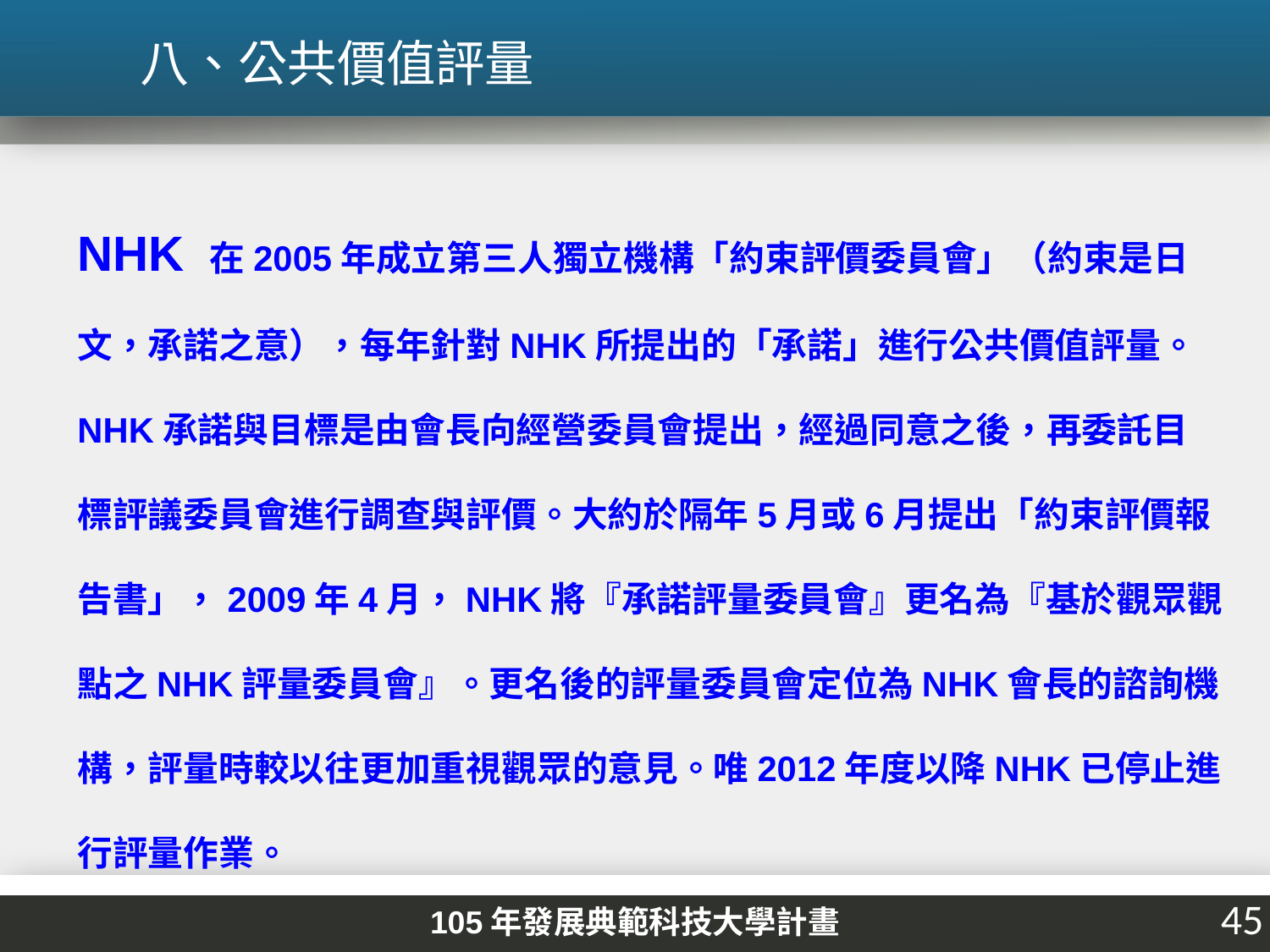

八、公共價值評量
NHK 在2005年成立第三人獨立機構「約束評價委員會」（約束是日文，承諾之意），每年針對NHK所提出的「承諾」進行公共價值評量。NHK承諾與目標是由會長向經營委員會提出，經過同意之後，再委託目標評議委員會進行調查與評價。大約於隔年5月或6月提出「約束評價報告書」，2009年4月，NHK將『承諾評量委員會』更名為『基於觀眾觀點之NHK評量委員會』。更名後的評量委員會定位為NHK會長的諮詢機構，評量時較以往更加重視觀眾的意見。唯2012年度以降NHK已停止進行評量作業。